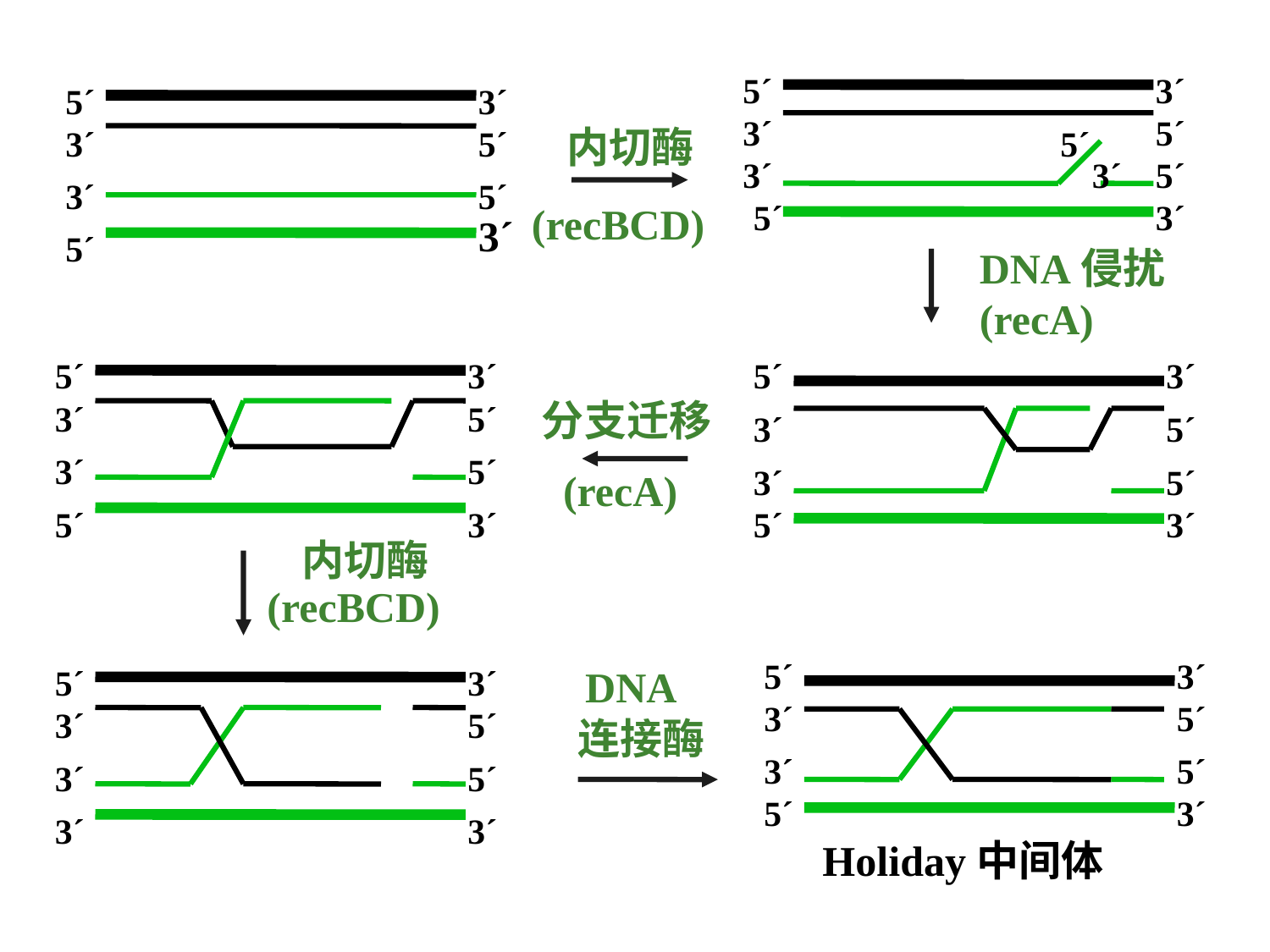

5´
3´

3´
5´
5´
3´
3´
5´
5´
3´
5´
3´

3´
5´
3´
5´
3´
5´
   内切酶
 (recBCD)

DNA侵扰
(recA)

5´
3´

3´
5´
3´
5´
5´
3´
5´

3´
5´
3´
5´
5´
3´
3´
分支迁移
  (recA)

  内切酶
(recBCD)

   DNA
  连接酶

5´
3´

3´
5´
3´
5´
5´
3´
5´
3´

3´
5´
3´
5´
3´
3´
Holiday中间体